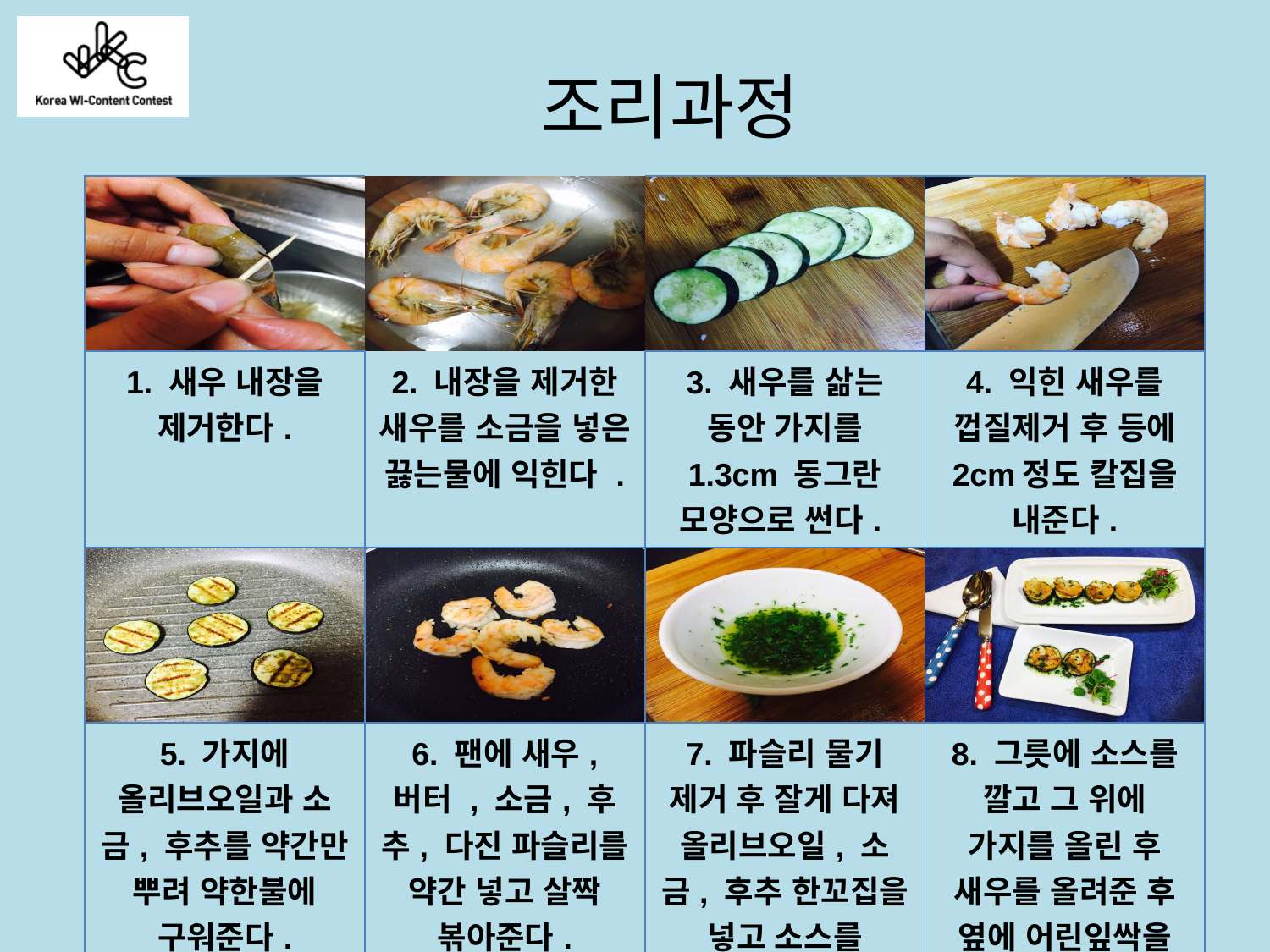

조리과정
|  |  |  |  |
| --- | --- | --- | --- |
| 1. 새우 내장을 제거한다. | 2. 내장을 제거한 새우를 소금을 넣은 끓는물에 익힌다 . | 3. 새우를 삶는 동안 가지를 1.3cm 동그란 모양으로 썬다. | 4. 익힌 새우를 껍질제거 후 등에 2cm정도 칼집을 내준다. |
|  |  |  |  |
| 5. 가지에 올리브오일과 소금, 후추를 약간만 뿌려 약한불에 구워준다. | 6. 팬에 새우, 버터 , 소금, 후추, 다진 파슬리를 약간 넣고 살짝 볶아준다. | 7. 파슬리 물기 제거 후 잘게 다져 올리브오일, 소금, 후추 한꼬집을 넣고 소스를 만들어준다. | 8. 그릇에 소스를 깔고 그 위에 가지를 올린 후 새우를 올려준 후 옆에 어린잎싹을 올려준다. |